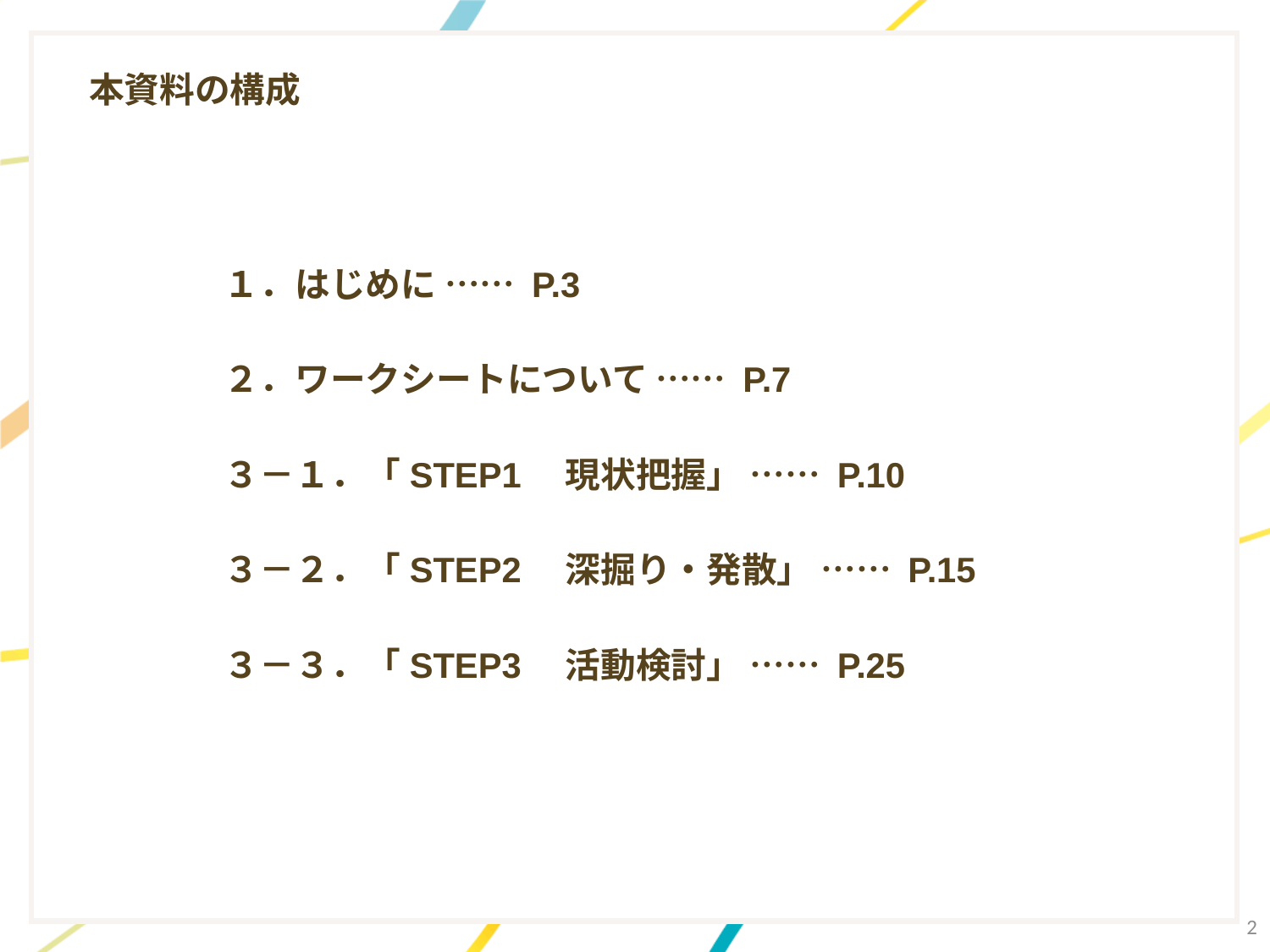

本資料の構成
１．はじめに …… P.3
２．ワークシートについて …… P.7
３－１．「STEP1　現状把握」 …… P.10
３－２．「STEP2　深掘り・発散」 …… P.15
３－３．「STEP3　活動検討」 …… P.25